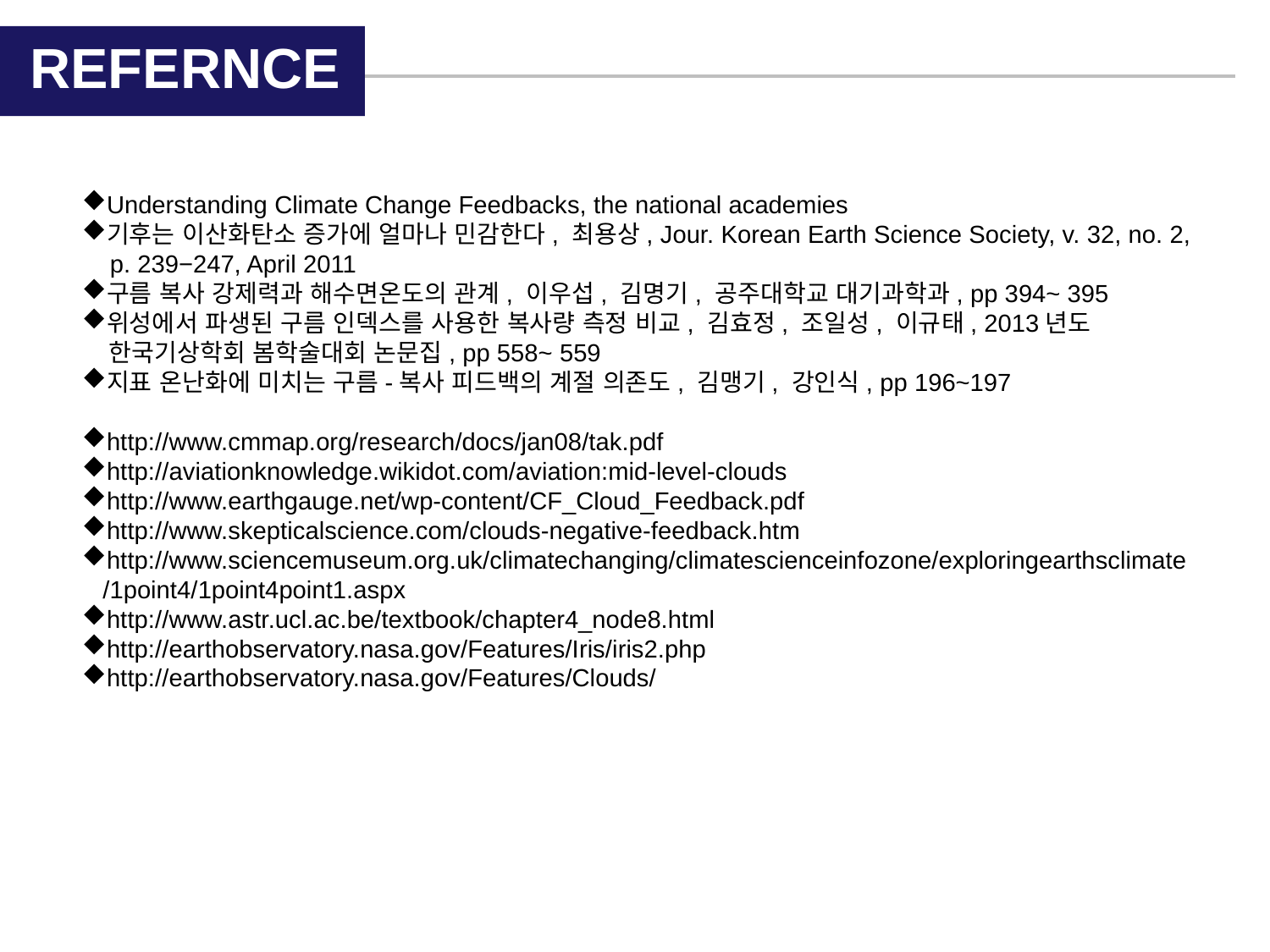

REFERNCES

Understanding Climate Change Feedbacks, the national academies
기후는 이산화탄소 증가에 얼마나 민감한다, 최용상, Jour. Korean Earth Science Society, v. 32, no. 2,
    p. 239−247, April 2011
구름 복사 강제력과 해수면온도의 관계, 이우섭, 김명기, 공주대학교 대기과학과, pp 394~ 395
위성에서 파생된 구름 인덱스를 사용한 복사량 측정 비교, 김효정, 조일성, 이규태, 2013년도
   한국기상학회 봄학술대회 논문집, pp 558~ 559
지표 온난화에 미치는 구름-복사 피드백의 계절 의존도, 김맹기, 강인식, pp 196~197

http://www.cmmap.org/research/docs/jan08/tak.pdf
http://aviationknowledge.wikidot.com/aviation:mid-level-clouds
http://www.earthgauge.net/wp-content/CF_Cloud_Feedback.pdf
http://www.skepticalscience.com/clouds-negative-feedback.htm
http://www.sciencemuseum.org.uk/climatechanging/climatescienceinfozone/exploringearthsclimate
   /1point4/1point4point1.aspx
http://www.astr.ucl.ac.be/textbook/chapter4_node8.html
http://earthobservatory.nasa.gov/Features/Iris/iris2.php
http://earthobservatory.nasa.gov/Features/Clouds/